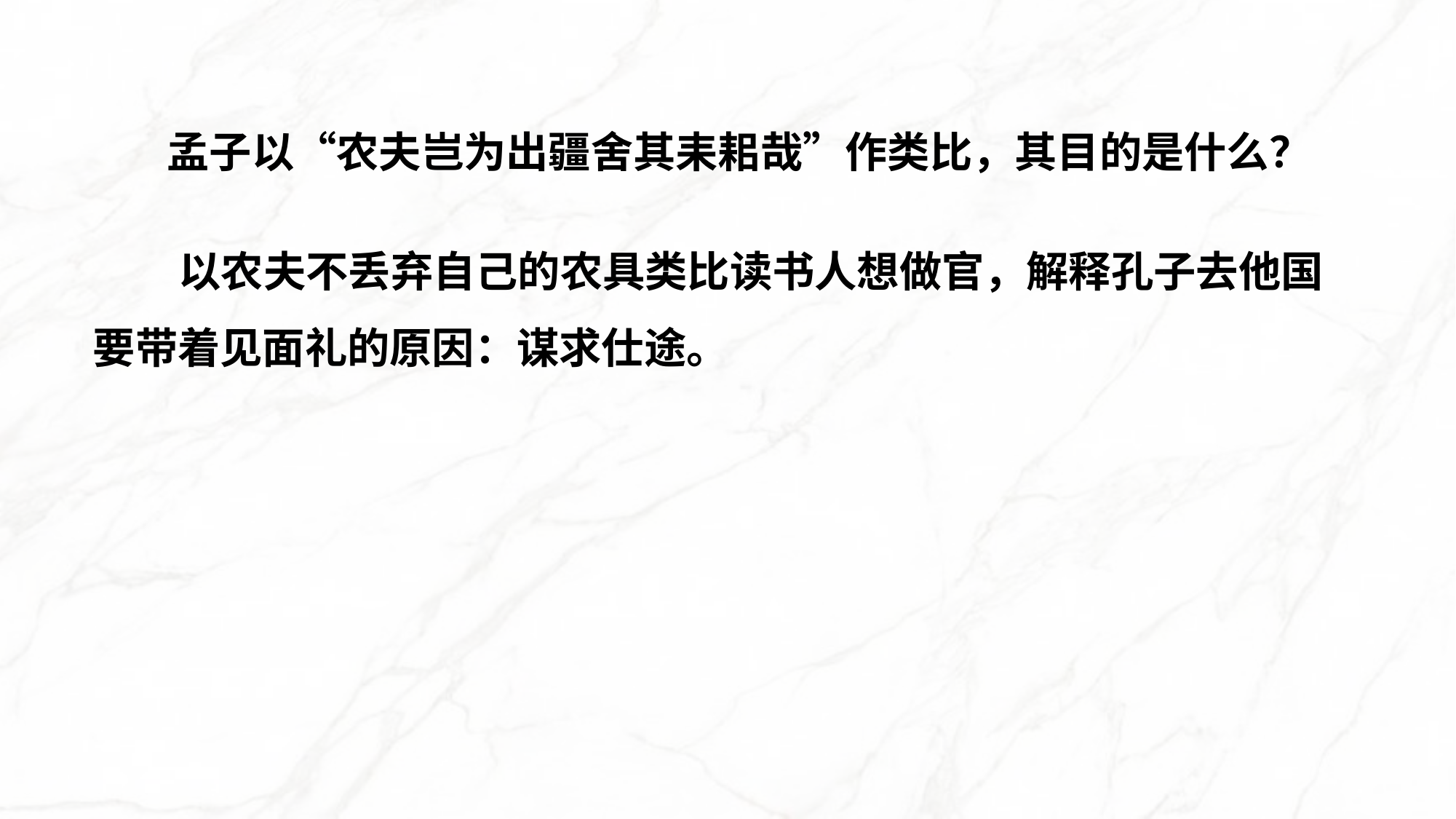

孟子以“农夫岂为出疆舍其耒耜哉”作类比，其目的是什么？
以农夫不丢弃自己的农具类比读书人想做官，解释孔子去他国要带着见面礼的原因：谋求仕途。